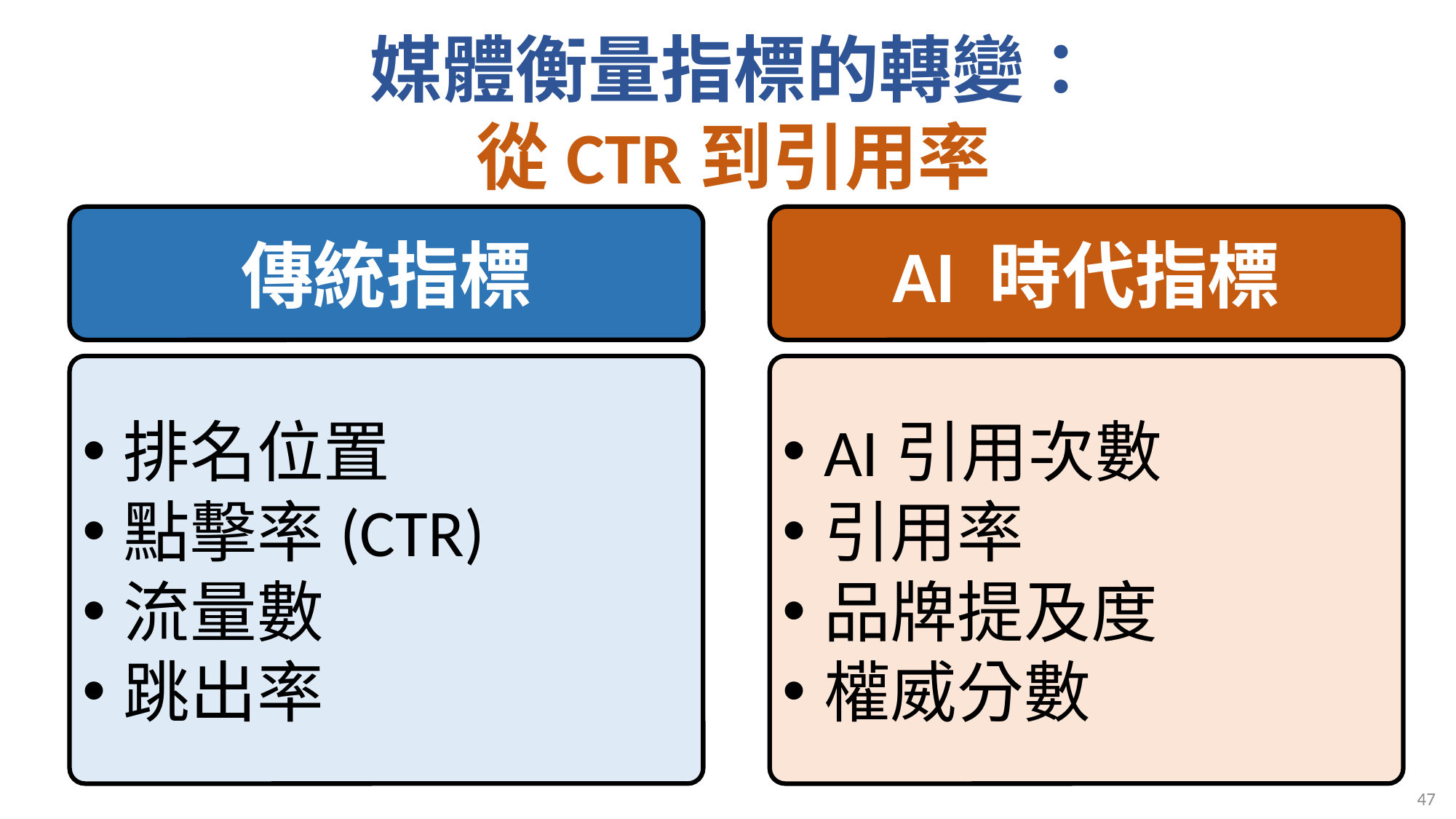

# 媒體衡量指標的轉變： 從CTR到引用率
傳統指標
AI 時代指標
排名位置
點擊率(CTR)
流量數
跳出率
AI引用次數
引用率
品牌提及度
權威分數
47